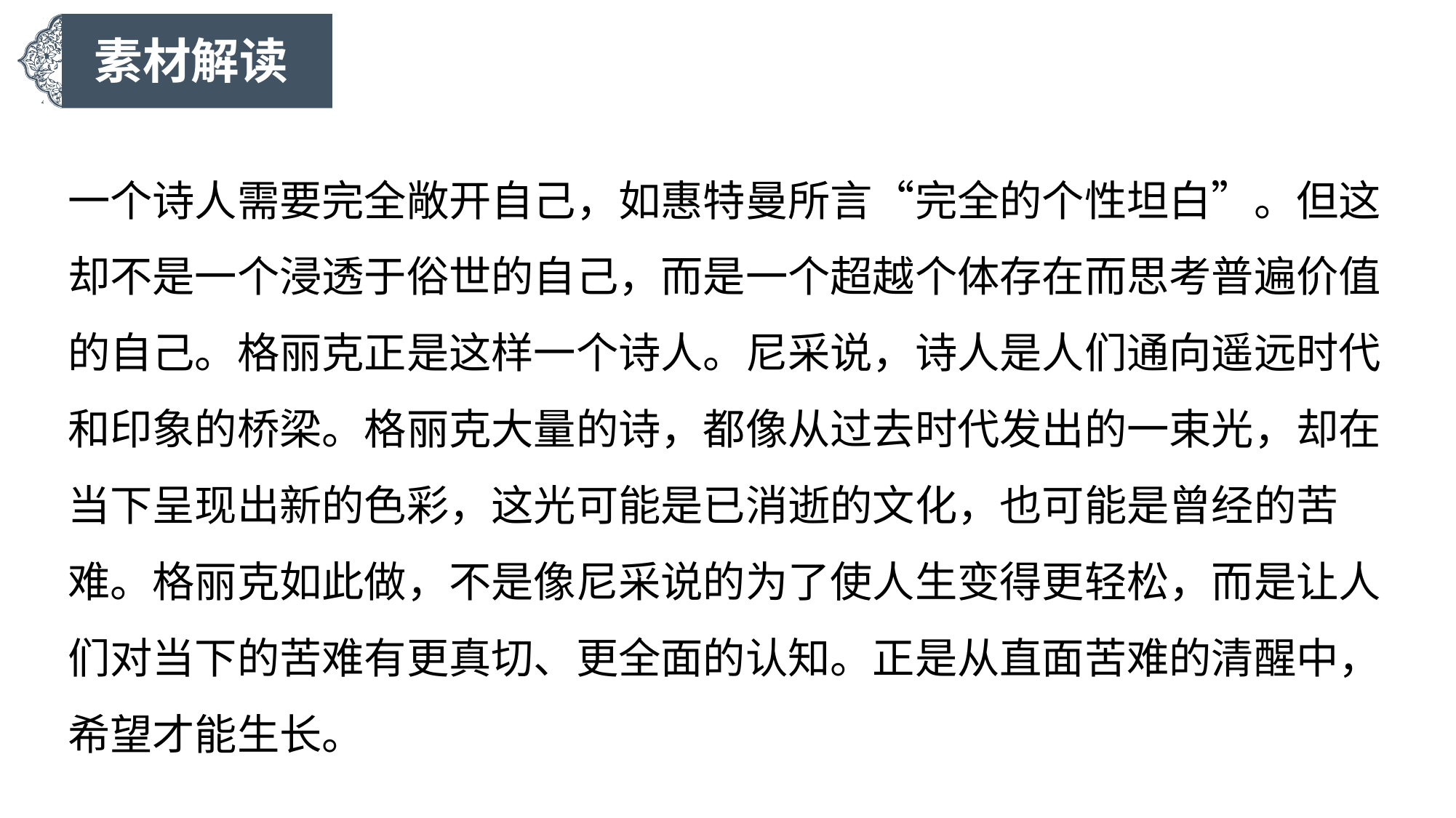

素材解读
一个诗人需要完全敞开自己，如惠特曼所言“完全的个性坦白”。但这却不是一个浸透于俗世的自己，而是一个超越个体存在而思考普遍价值的自己。格丽克正是这样一个诗人。尼采说，诗人是人们通向遥远时代和印象的桥梁。格丽克大量的诗，都像从过去时代发出的一束光，却在当下呈现出新的色彩，这光可能是已消逝的文化，也可能是曾经的苦难。格丽克如此做，不是像尼采说的为了使人生变得更轻松，而是让人们对当下的苦难有更真切、更全面的认知。正是从直面苦难的清醒中，希望才能生长。